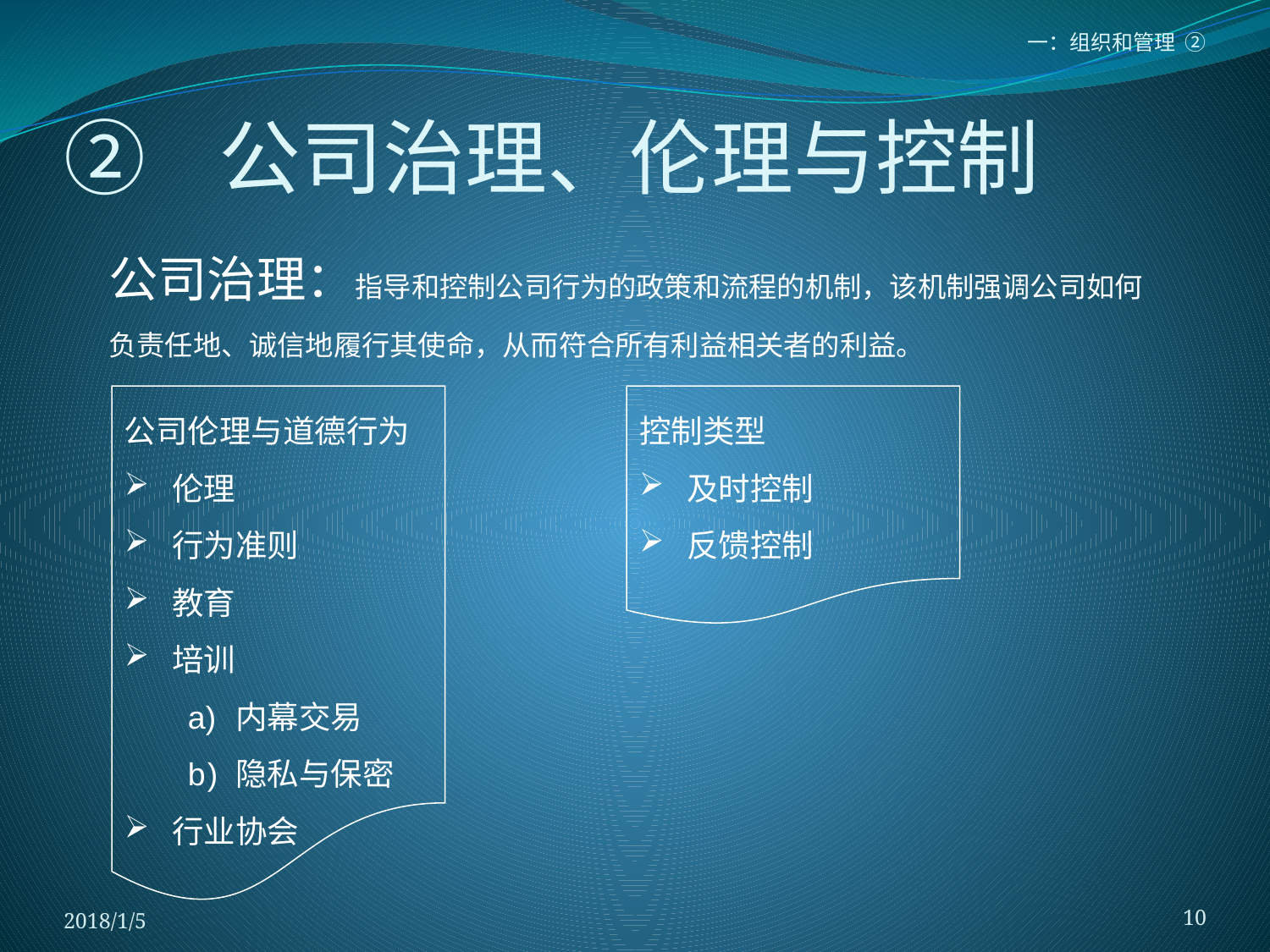

一：组织和管理  ②
# ②   公司治理、伦理与控制
公司治理：指导和控制公司行为的政策和流程的机制，该机制强调公司如何负责任地、诚信地履行其使命，从而符合所有利益相关者的利益。
公司伦理与道德行为
伦理
行为准则
教育
培训
内幕交易
隐私与保密
行业协会
控制类型
及时控制
反馈控制
2018/1/5
10